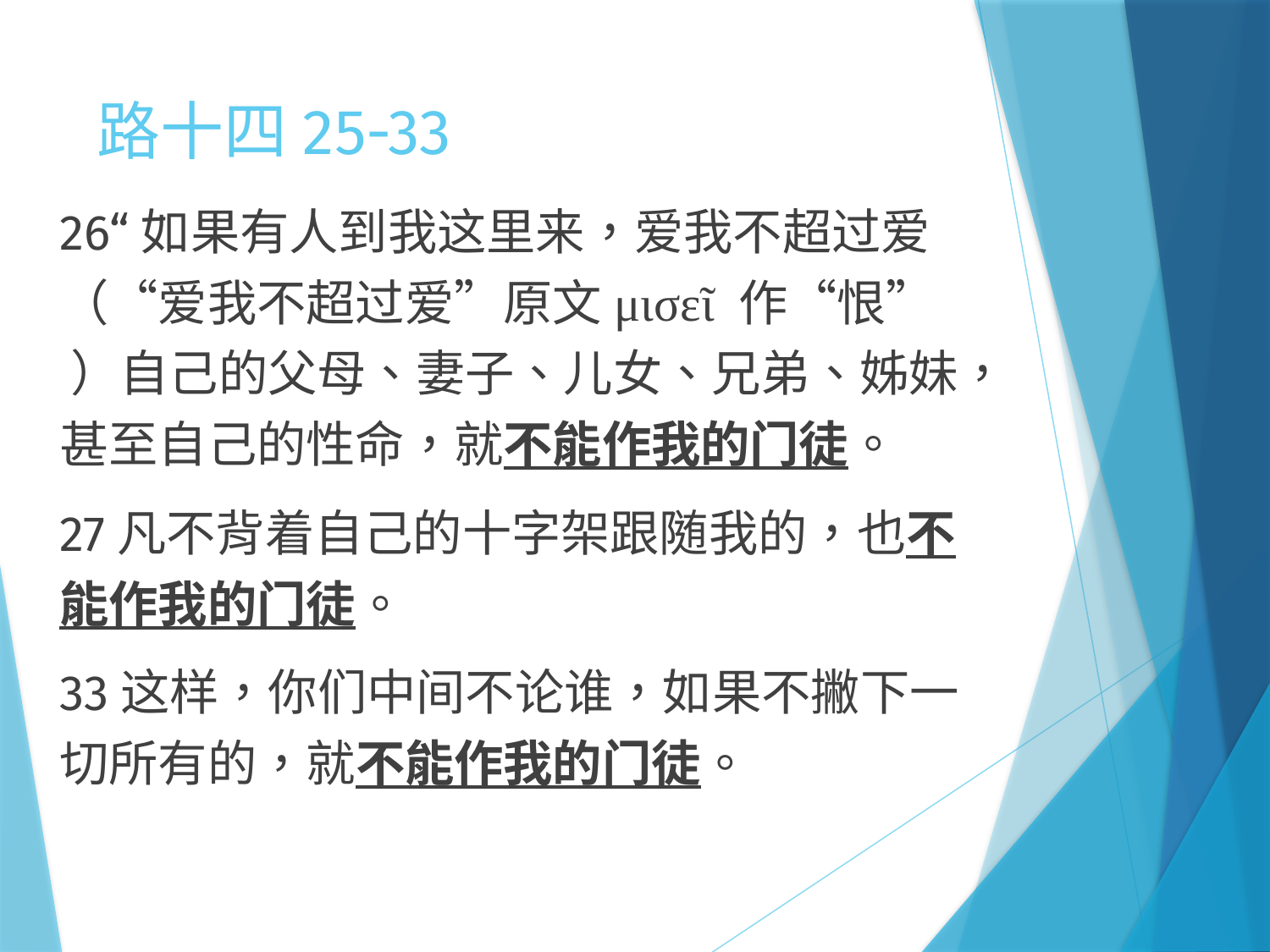

# 路十四25-33
26“如果有人到我这里来，爱我不超过爱（“爱我不超过爱”原文μισεῖ 作“恨” ）自己的父母、妻子、儿女、兄弟、姊妹，甚至自己的性命，就不能作我的门徒。
27凡不背着自己的十字架跟随我的，也不能作我的门徒。
33这样，你们中间不论谁，如果不撇下一切所有的，就不能作我的门徒。